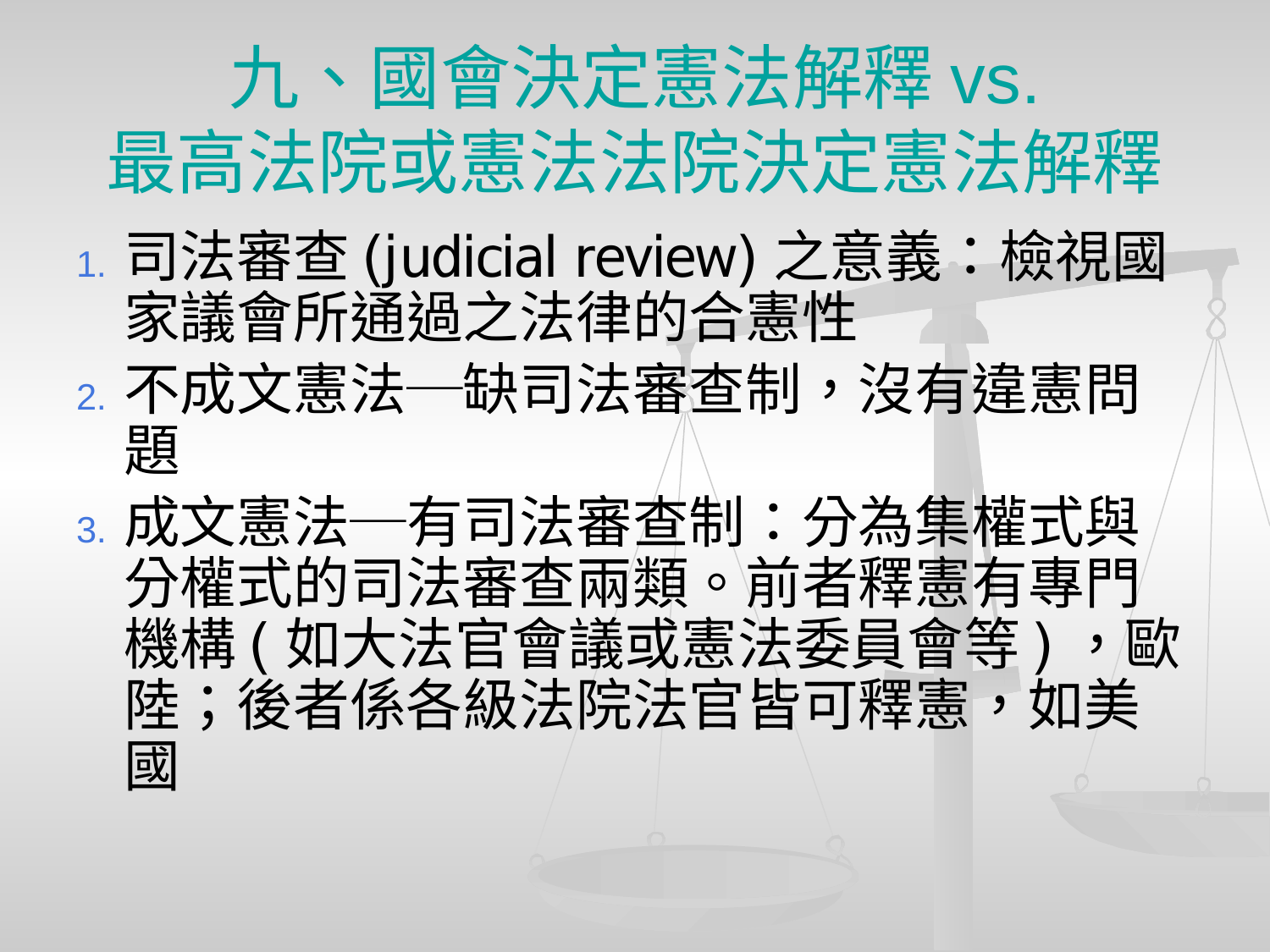

# 九、國會決定憲法解釋vs. 最高法院或憲法法院決定憲法解釋
司法審查(judicial review)之意義：檢視國家議會所通過之法律的合憲性
不成文憲法─缺司法審查制，沒有違憲問題
成文憲法─有司法審查制：分為集權式與分權式的司法審查兩類。前者釋憲有專門機構(如大法官會議或憲法委員會等)，歐陸；後者係各級法院法官皆可釋憲，如美國